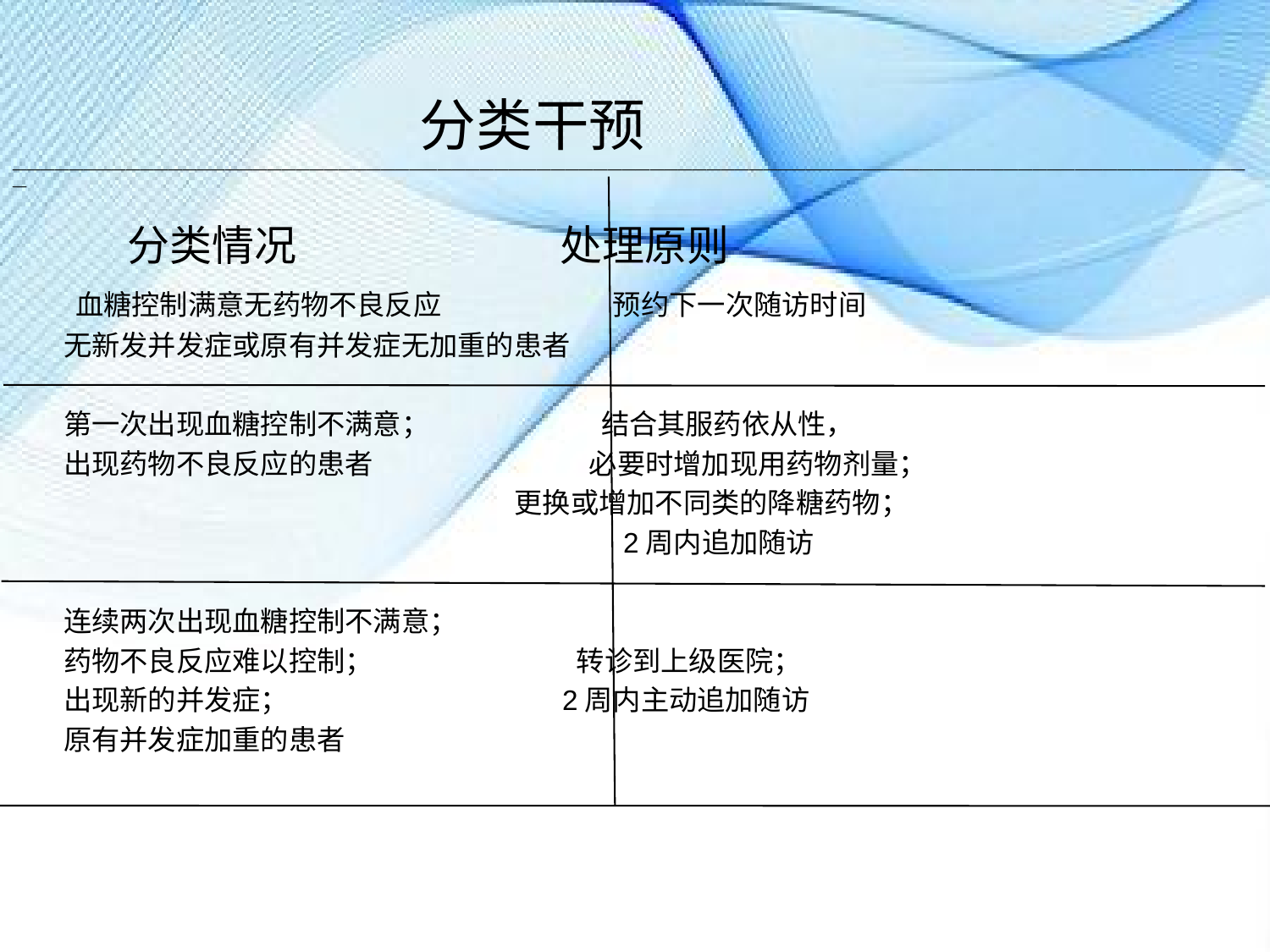

分类干预
————————————————————————————————————————————————————————————————————————————————————————
           分类情况                     处理原则
       血糖控制满意无药物不良反应                           预约下一次随访时间
       无新发并发症或原有并发症无加重的患者

       第一次出现血糖控制不满意；                           结合其服药依从性，
       出现药物不良反应的患者                                  必要时增加现用药物剂量；
                                                                              更换或增加不同类的降糖药物；
                                                                              2周内追加随访

       连续两次出现血糖控制不满意；
       药物不良反应难以控制；                                转诊到上级医院；
       出现新的并发症；                                          2周内主动追加随访
       原有并发症加重的患者